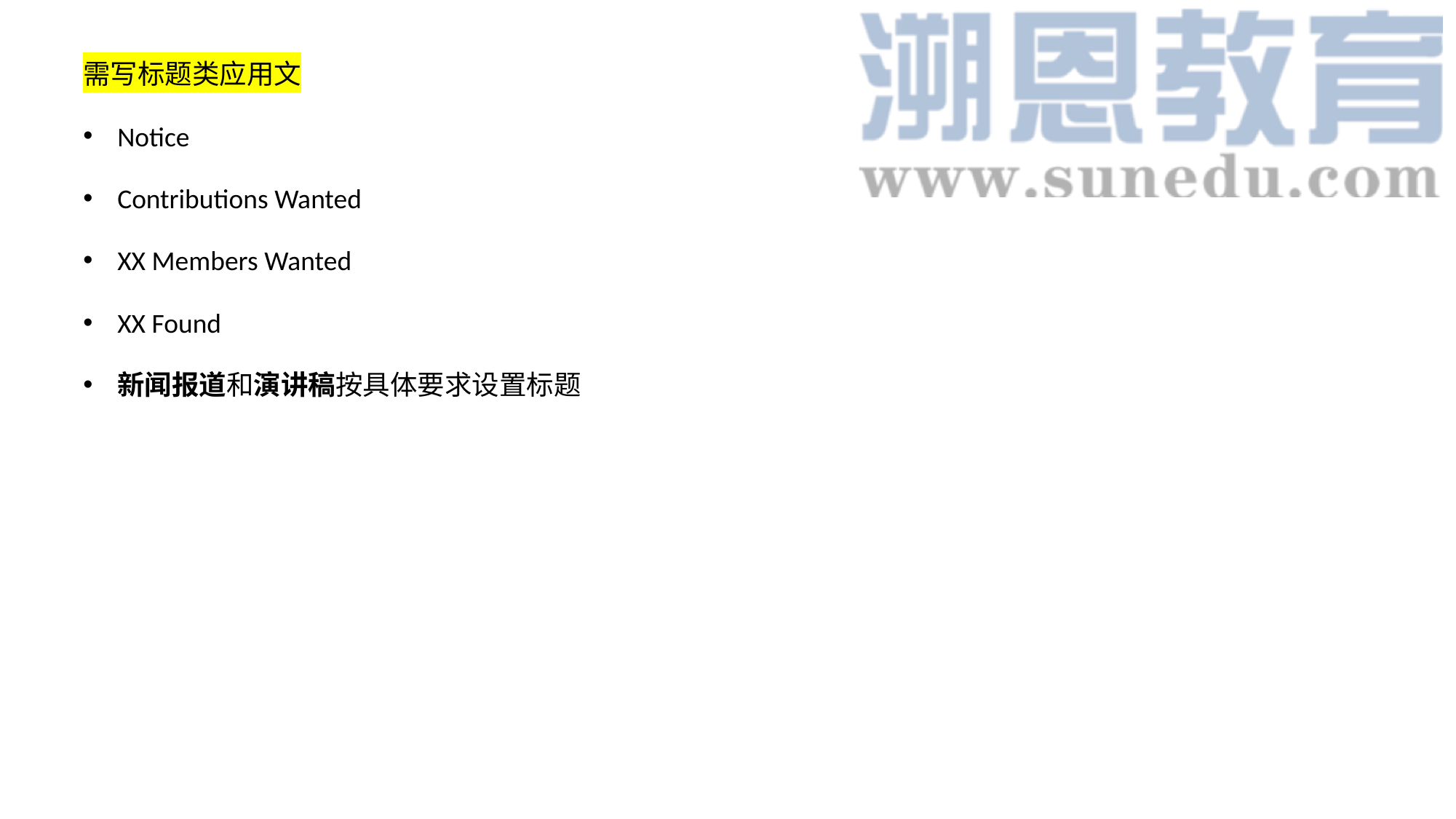

需写标题类应用文

Notice

Contributions Wanted

XX Members Wanted

XX Found

新闻报道和演讲稿按具体要求设置标题